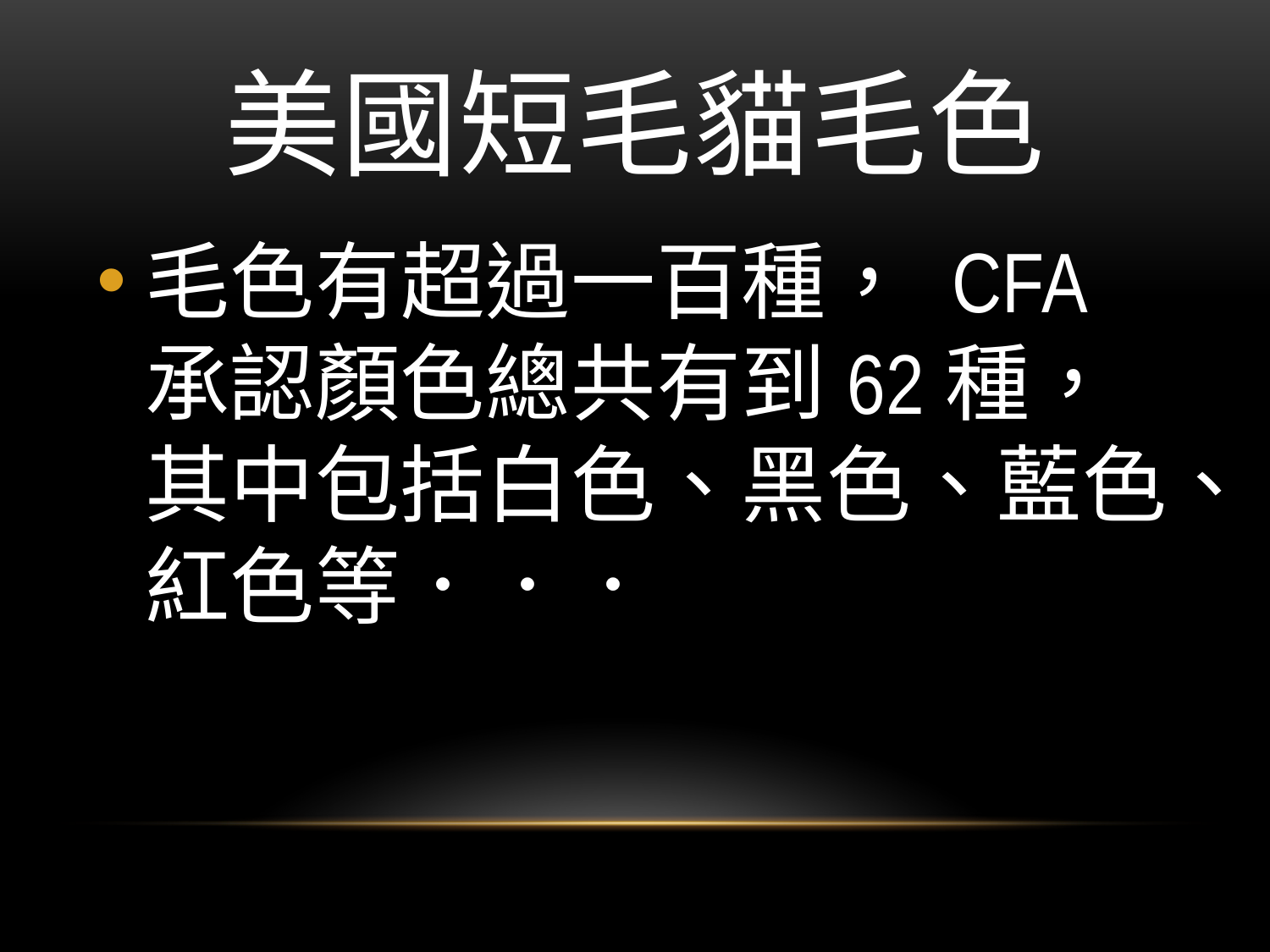

# 美國短毛貓毛色
毛色有超過一百種， CFA承認顏色總共有到62種，其中包括白色、黑色、藍色、紅色等．．．